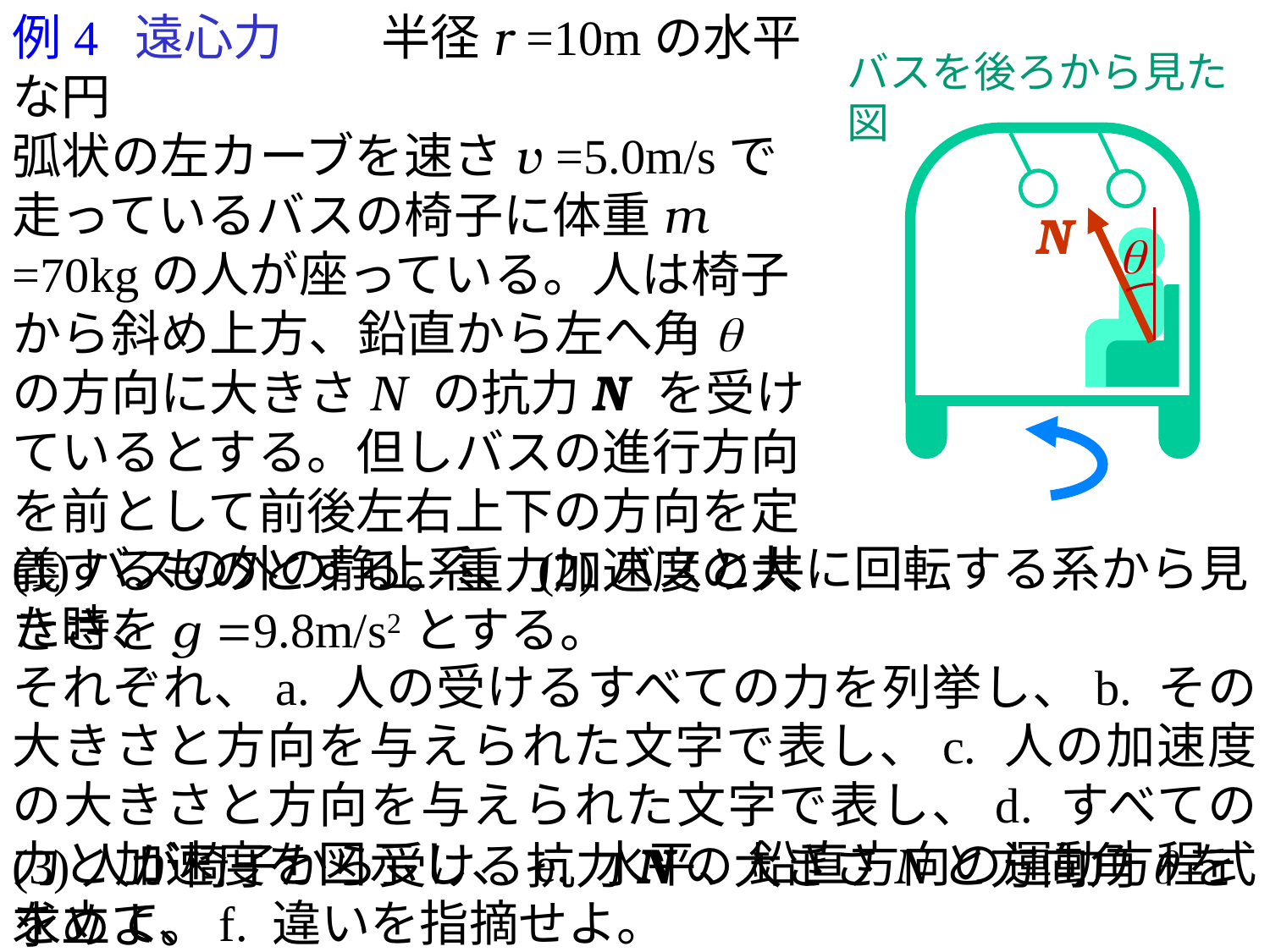

例4  遠心力　　半径r =10mの水平な円
弧状の左カーブを速さv =5.0m/sで走っているバスの椅子に体重m =70kgの人が座っている。人は椅子から斜め上方、鉛直から左へ角θ の方向に大きさN の抗力N を受けているとする。但しバスの進行方向を前として前後左右上下の方向を定義するものとする。重力加速度の大きさをg =9.8m/s2とする。
バスを後ろから見た図

N
θ

(1)バスの外の静止系、(2)バスと共に回転する系から見た時、
それぞれ、a. 人の受けるすべての力を列挙し、b. その大きさと方向を与えられた文字で表し、c. 人の加速度の大きさと方向を与えられた文字で表し、d. すべての力と加速度を図示し、e. 水平、鉛直方向の運動方程式を立て、f. 違いを指摘せよ。
(3)人が椅子から受ける抗力Nの大きさNと方向角θを求めよ。